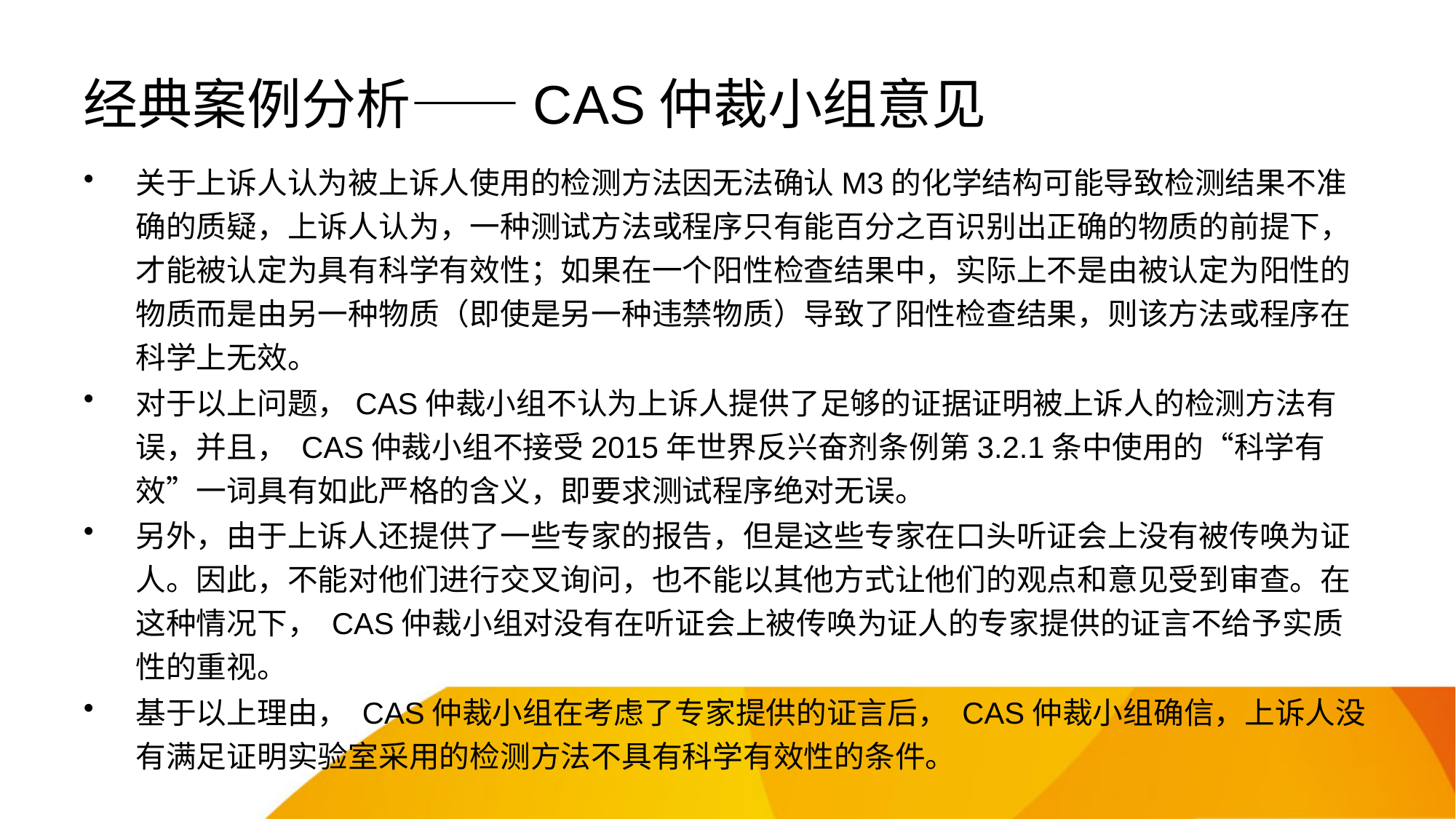

# 经典案例分析——CAS仲裁小组意见
关于上诉人认为被上诉人使用的检测方法因无法确认M3的化学结构可能导致检测结果不准确的质疑，上诉人认为，一种测试方法或程序只有能百分之百识别出正确的物质的前提下，才能被认定为具有科学有效性；如果在一个阳性检查结果中，实际上不是由被认定为阳性的物质而是由另一种物质（即使是另一种违禁物质）导致了阳性检查结果，则该方法或程序在科学上无效。
对于以上问题，CAS仲裁小组不认为上诉人提供了足够的证据证明被上诉人的检测方法有误，并且， CAS仲裁小组不接受2015年世界反兴奋剂条例第3.2.1条中使用的“科学有效”一词具有如此严格的含义，即要求测试程序绝对无误。
另外，由于上诉人还提供了一些专家的报告，但是这些专家在口头听证会上没有被传唤为证人。因此，不能对他们进行交叉询问，也不能以其他方式让他们的观点和意见受到审查。在这种情况下， CAS仲裁小组对没有在听证会上被传唤为证人的专家提供的证言不给予实质性的重视。
基于以上理由， CAS仲裁小组在考虑了专家提供的证言后， CAS仲裁小组确信，上诉人没有满足证明实验室采用的检测方法不具有科学有效性的条件。